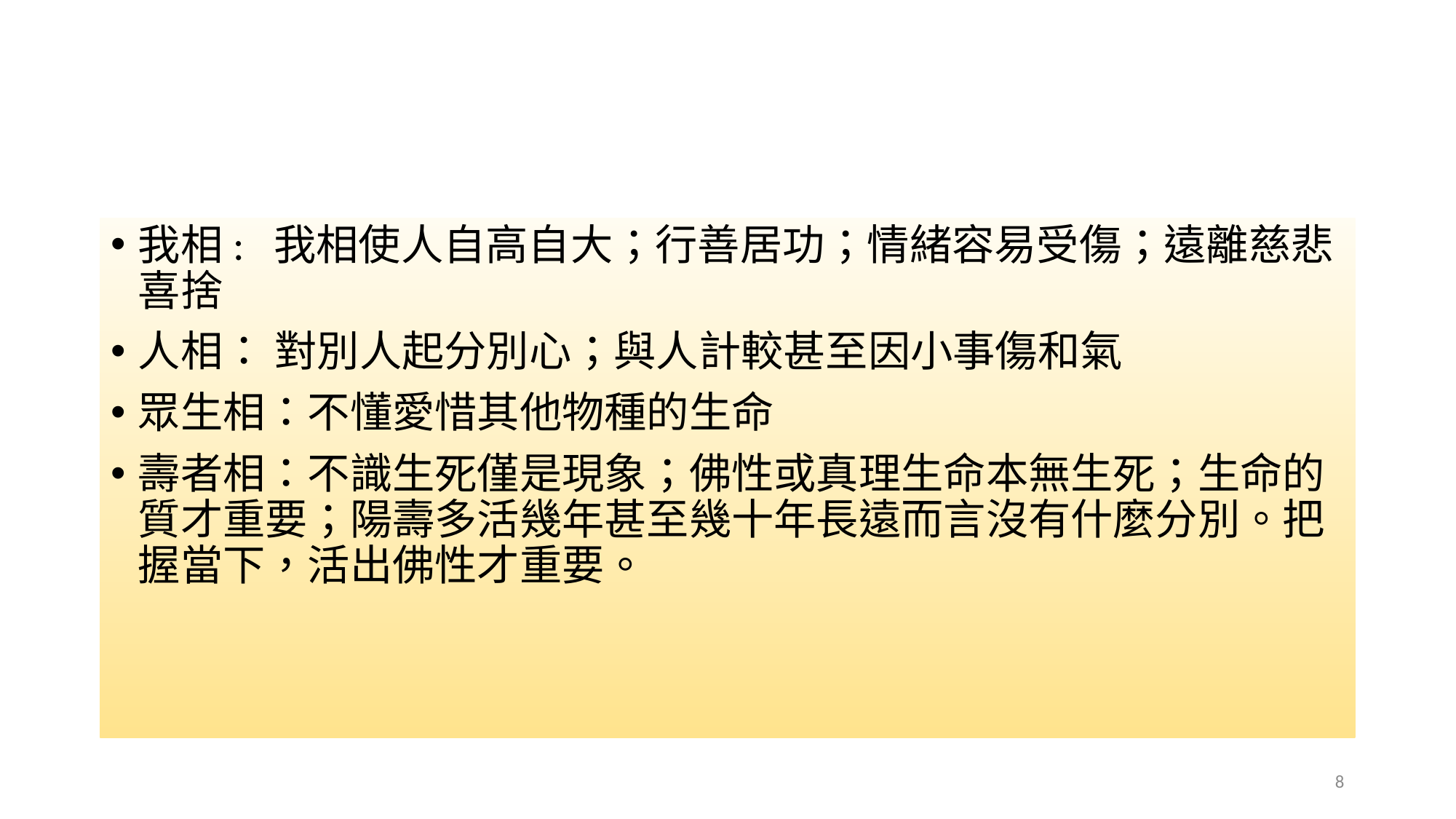

#
我相:  我相使人自高自大；行善居功；情緒容易受傷；遠離慈悲喜捨
人相： 對別人起分別心；與人計較甚至因小事傷和氣
眾生相：不懂愛惜其他物種的生命
壽者相：不識生死僅是現象；佛性或真理生命本無生死；生命的質才重要；陽壽多活幾年甚至幾十年長遠而言沒有什麼分別。把握當下，活出佛性才重要。
8